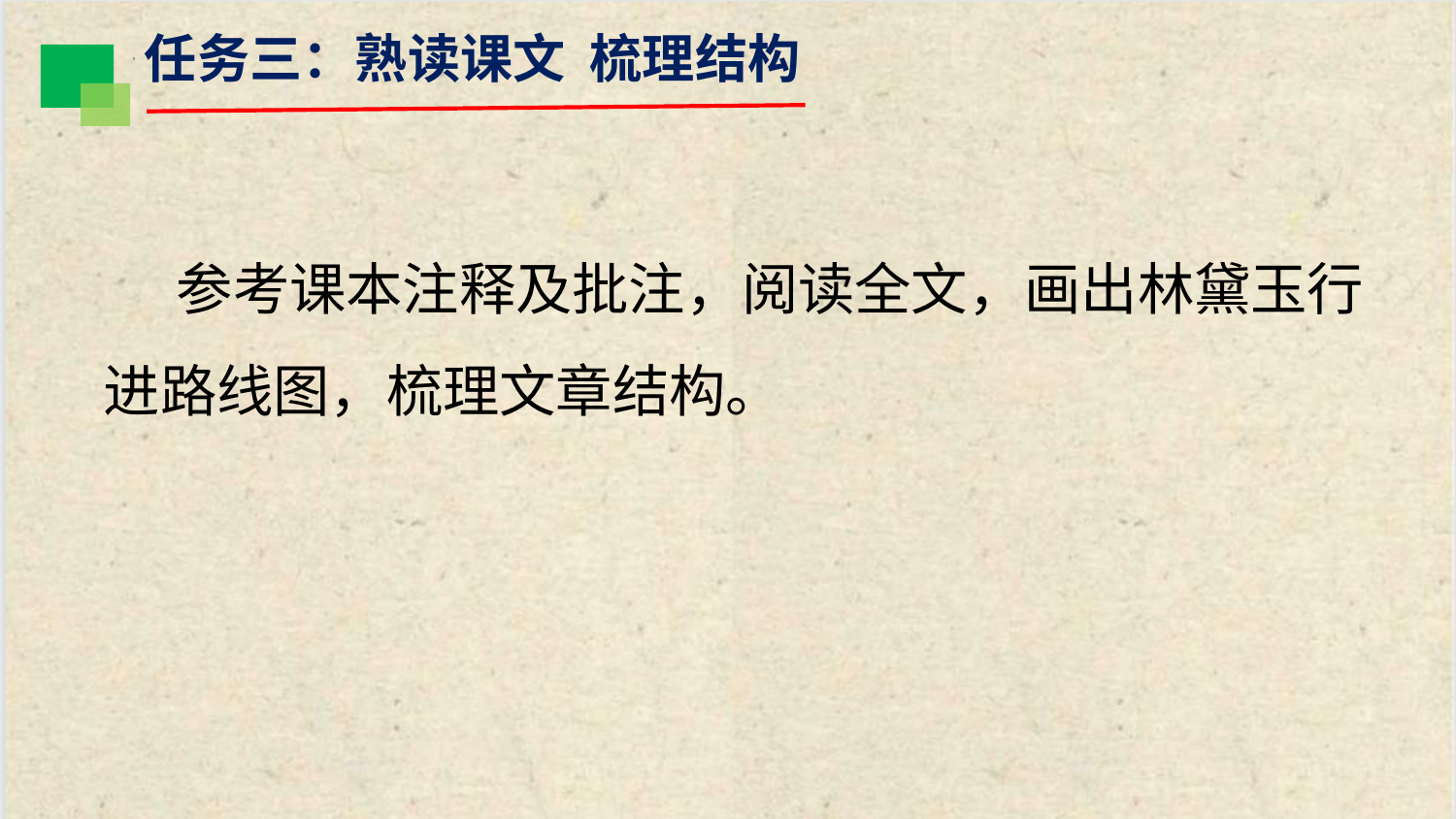

任务三：熟读课文  梳理结构

参考课本注释及批注，阅读全文，画出林黛玉行进路线图，梳理文章结构。